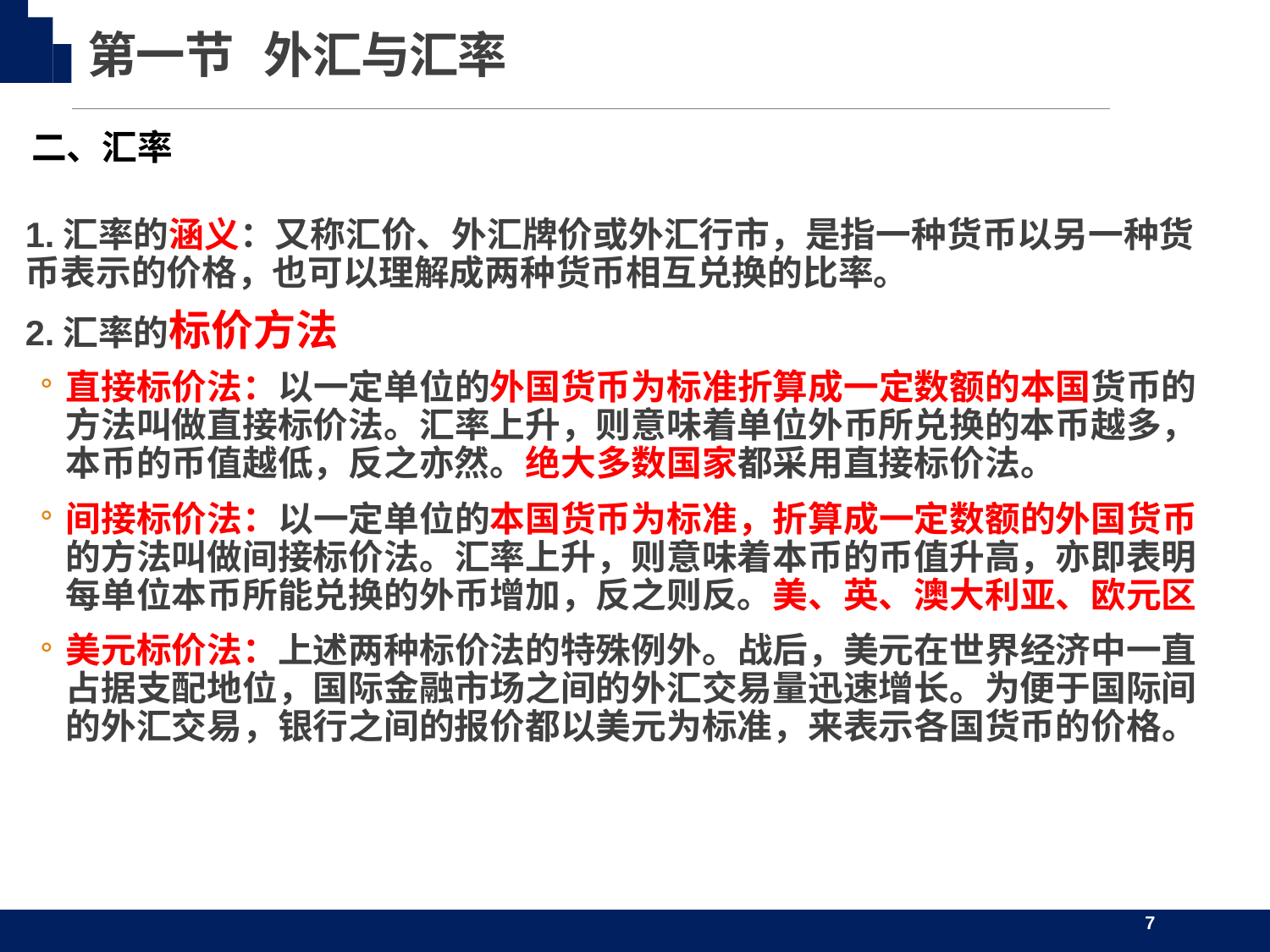

第一节   外汇与汇率
二、汇率
1.汇率的涵义：又称汇价、外汇牌价或外汇行市，是指一种货币以另一种货币表示的价格，也可以理解成两种货币相互兑换的比率。
2.汇率的标价方法
直接标价法：以一定单位的外国货币为标准折算成一定数额的本国货币的方法叫做直接标价法。汇率上升，则意味着单位外币所兑换的本币越多，本币的币值越低，反之亦然。绝大多数国家都采用直接标价法。
间接标价法：以一定单位的本国货币为标准，折算成一定数额的外国货币的方法叫做间接标价法。汇率上升，则意味着本币的币值升高，亦即表明每单位本币所能兑换的外币增加，反之则反。美、英、澳大利亚、欧元区
美元标价法：上述两种标价法的特殊例外。战后，美元在世界经济中一直占据支配地位，国际金融市场之间的外汇交易量迅速增长。为便于国际间的外汇交易，银行之间的报价都以美元为标准，来表示各国货币的价格。
7